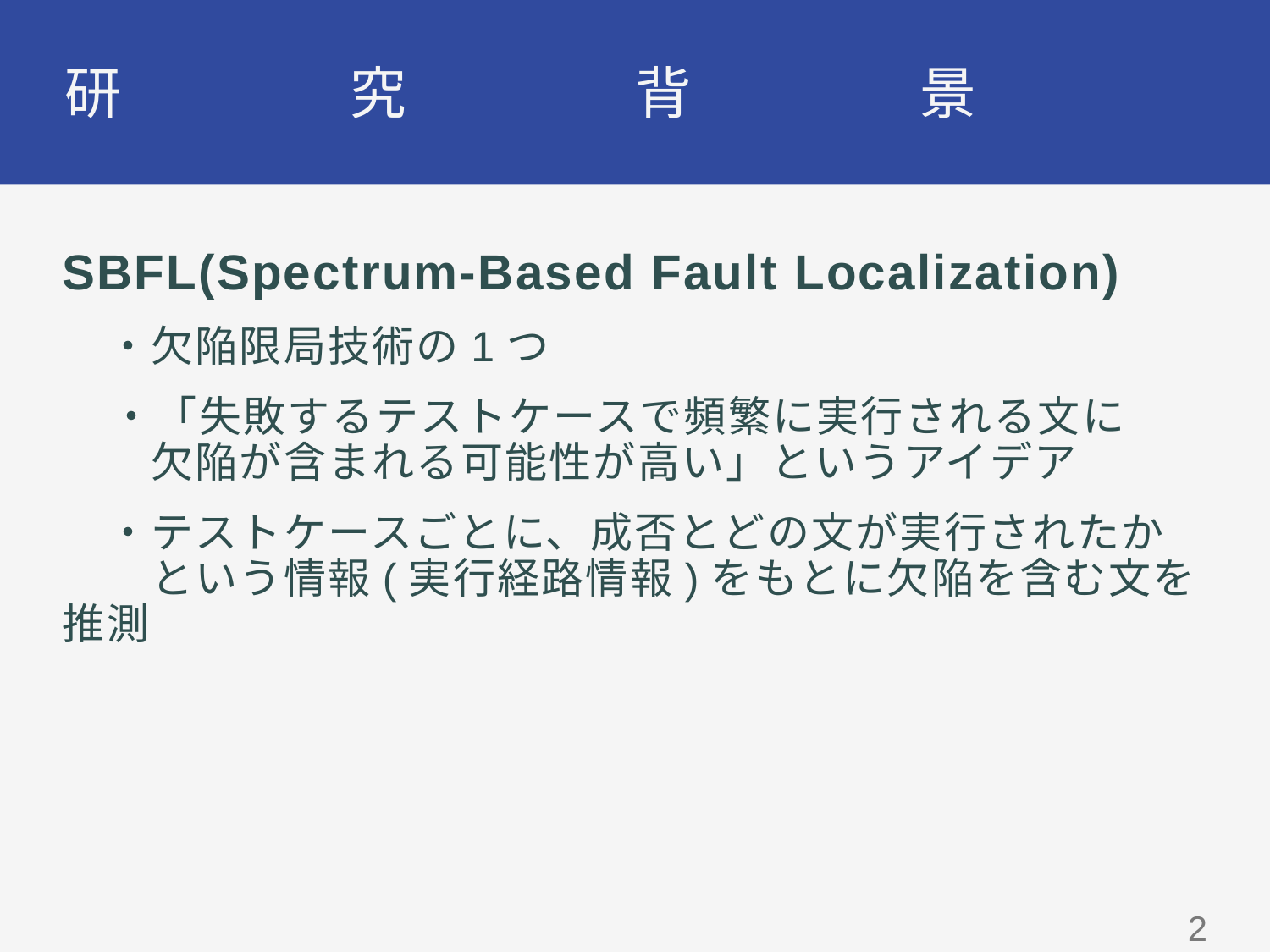

# 研究背景
SBFL(Spectrum-Based Fault Localization)
　・欠陥限局技術の1つ
　・「失敗するテストケースで頻繁に実行される文に
　　欠陥が含まれる可能性が高い」というアイデア
　・テストケースごとに、成否とどの文が実行されたか
　　という情報(実行経路情報)をもとに欠陥を含む文を推測
2